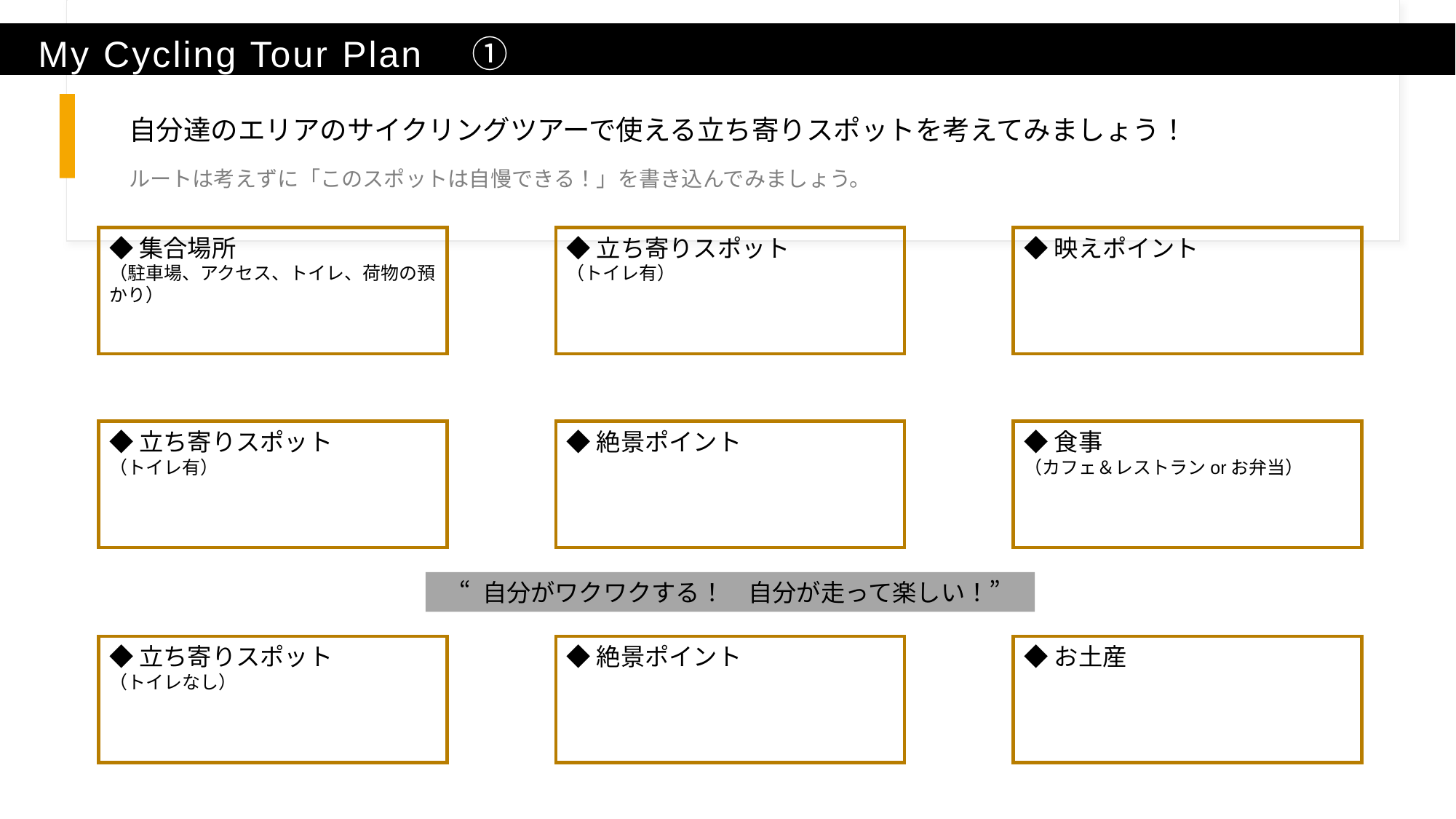

# My Cycling Tour Plan　①
自分達のエリアのサイクリングツアーで使える立ち寄りスポットを考えてみましょう！
ルートは考えずに「このスポットは自慢できる！」を書き込んでみましょう。
◆映えポイント

◆立ち寄りスポット
（トイレ有）
◆集合場所
（駐車場、アクセス、トイレ、荷物の預かり）
◆食事
（カフェ＆レストランorお弁当）

◆絶景ポイント

◆立ち寄りスポット
（トイレ有）
“ 自分がワクワクする！　自分が走って楽しい！”
◆お土産

◆立ち寄りスポット
（トイレなし）
◆絶景ポイント